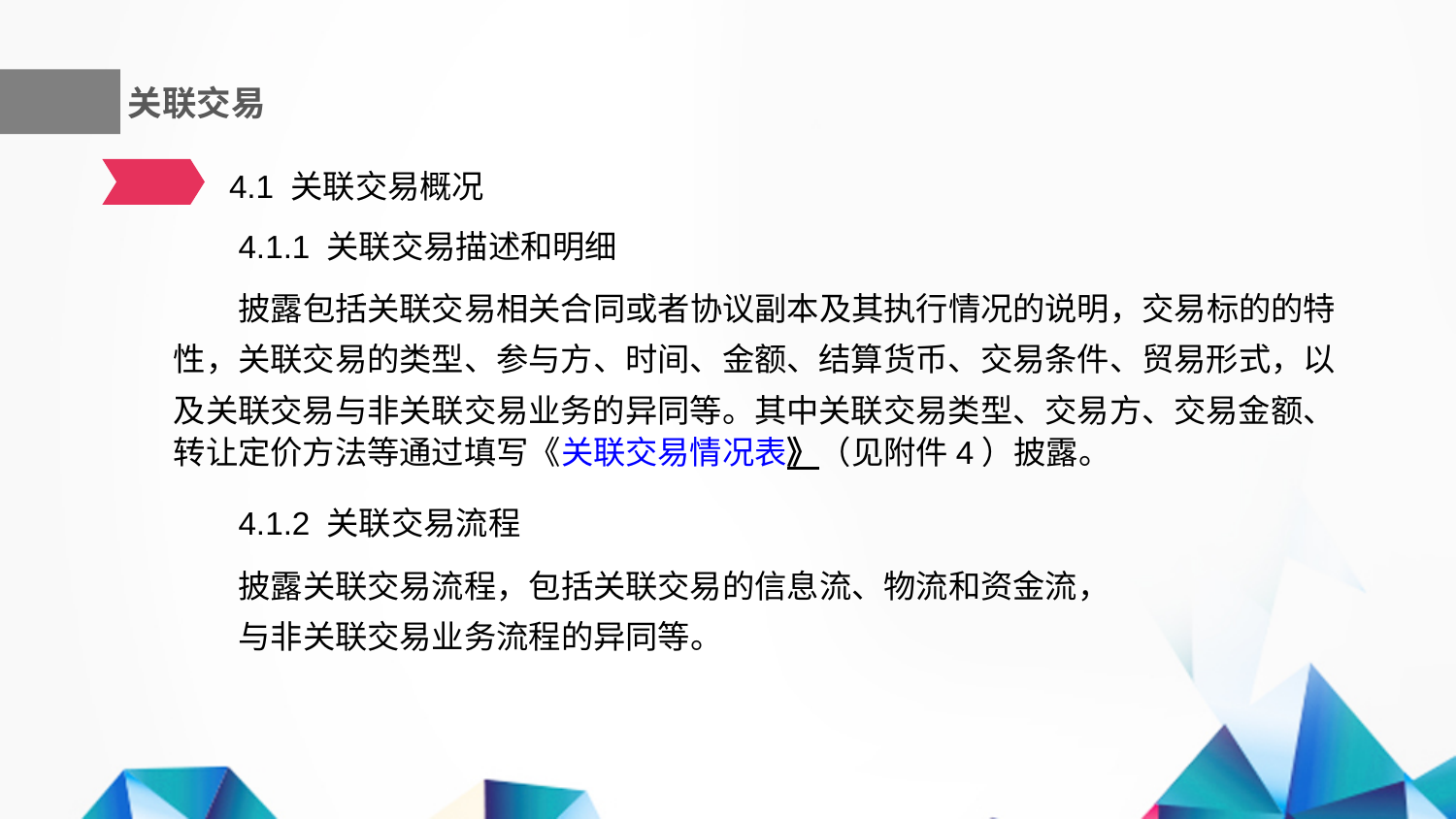

关联交易

4.1 关联交易概况
4.1.1 关联交易描述和明细
披露包括关联交易相关合同或者协议副本及其执行情况的说明，交易标的的特性，关联交易的类型、参与方、时间、金额、结算货币、交易条件、贸易形式，以及关联交易与非关联交易业务的异同等。其中关联交易类型、交易方、交易金额、转让定价方法等通过填写《关联交易情况表》（见附件4）披露。
4.1.2 关联交易流程
披露关联交易流程，包括关联交易的信息流、物流和资金流，
与非关联交易业务流程的异同等。